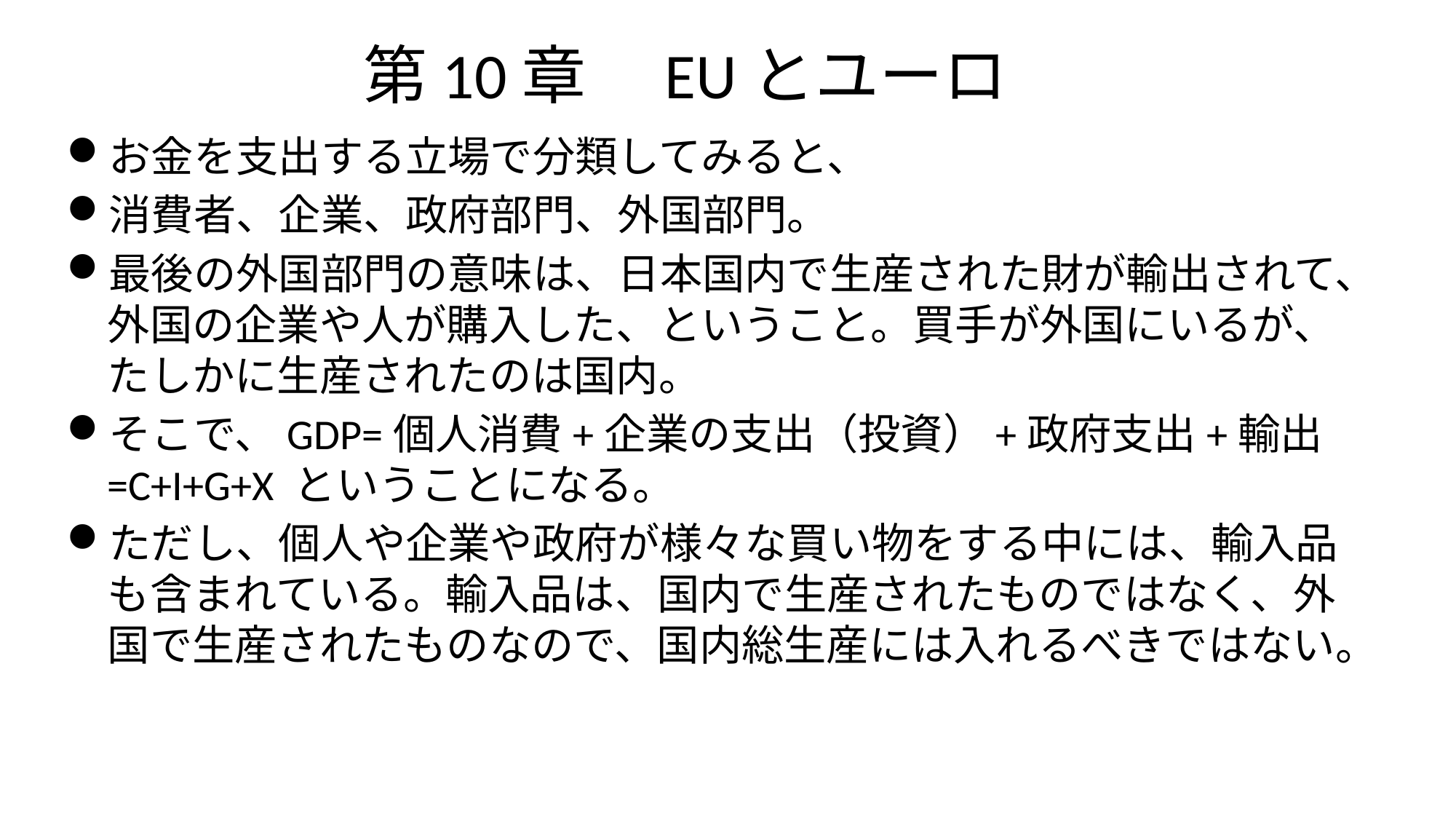

# 第10章　EUとユーロ
お金を支出する立場で分類してみると、
消費者、企業、政府部門、外国部門。
最後の外国部門の意味は、日本国内で生産された財が輸出されて、外国の企業や人が購入した、ということ。買手が外国にいるが、たしかに生産されたのは国内。
そこで、GDP=個人消費+企業の支出（投資）+政府支出+輸出=C+I+G+X ということになる。
ただし、個人や企業や政府が様々な買い物をする中には、輸入品も含まれている。輸入品は、国内で生産されたものではなく、外国で生産されたものなので、国内総生産には入れるべきではない。